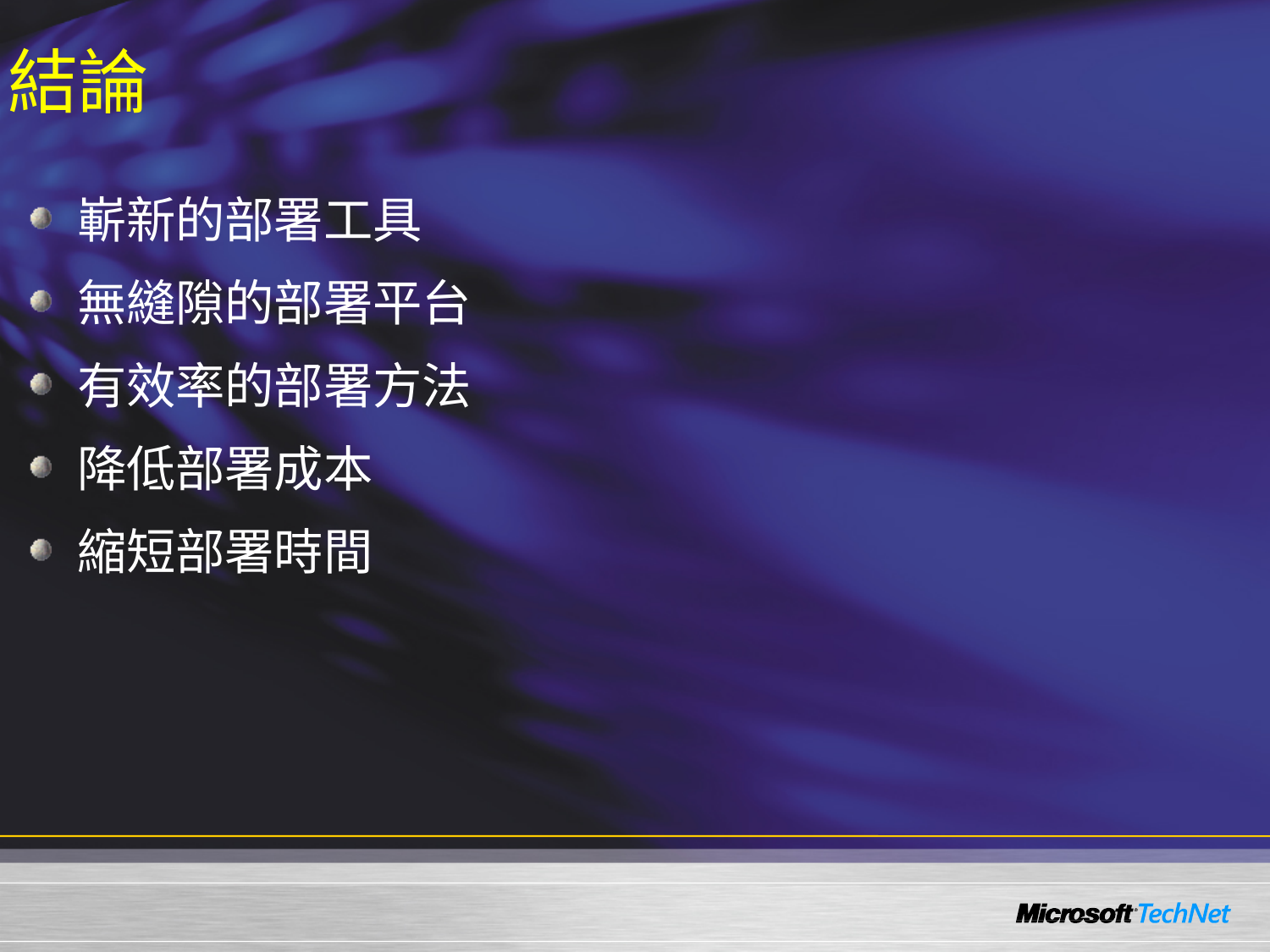

# 結論
嶄新的部署工具
無縫隙的部署平台
有效率的部署方法
降低部署成本
縮短部署時間